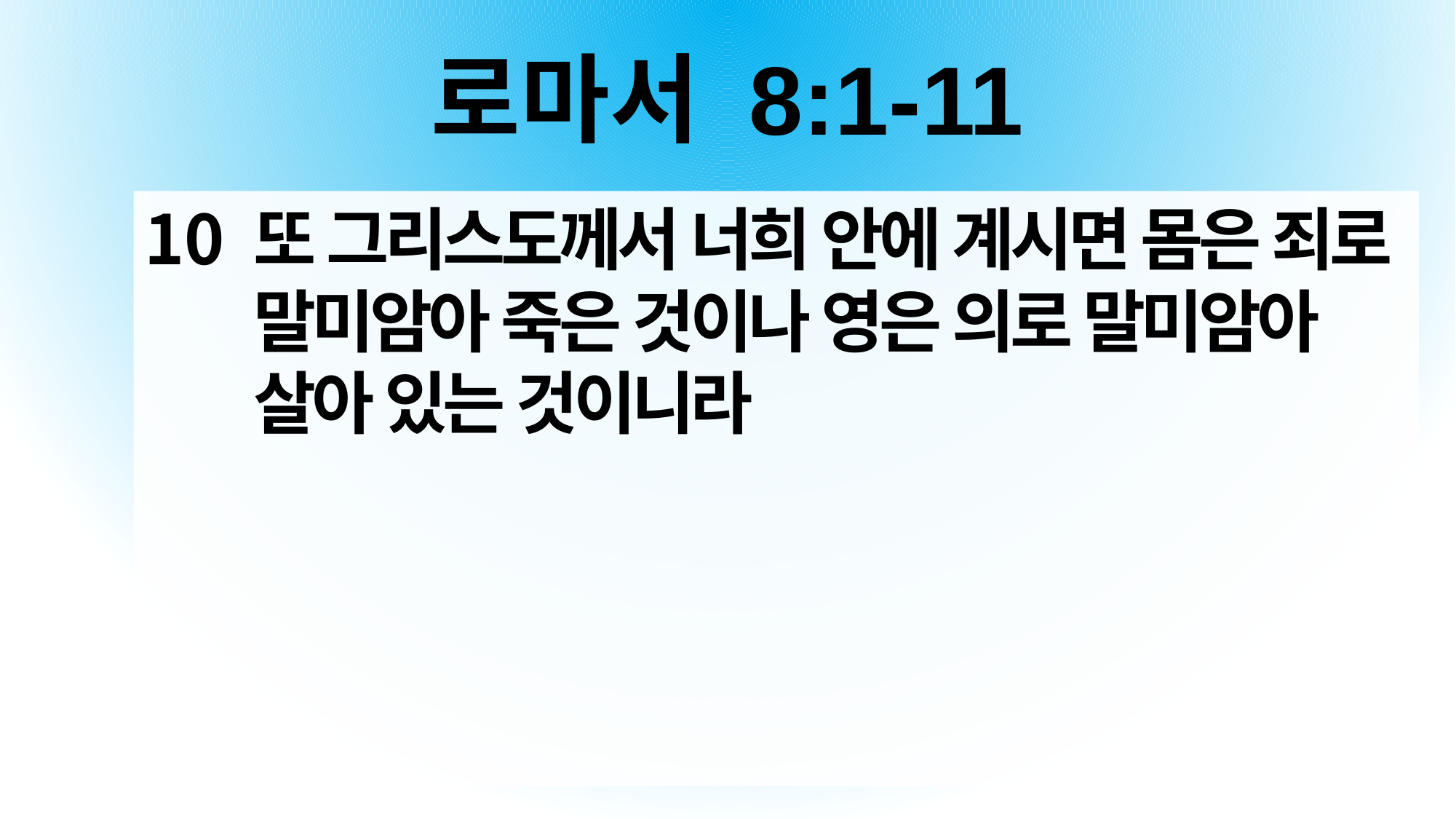

# 로마서 8:1-11
또 그리스도께서 너희 안에 계시면 몸은 죄로 말미암아 죽은 것이나 영은 의로 말미암아 살아 있는 것이니라